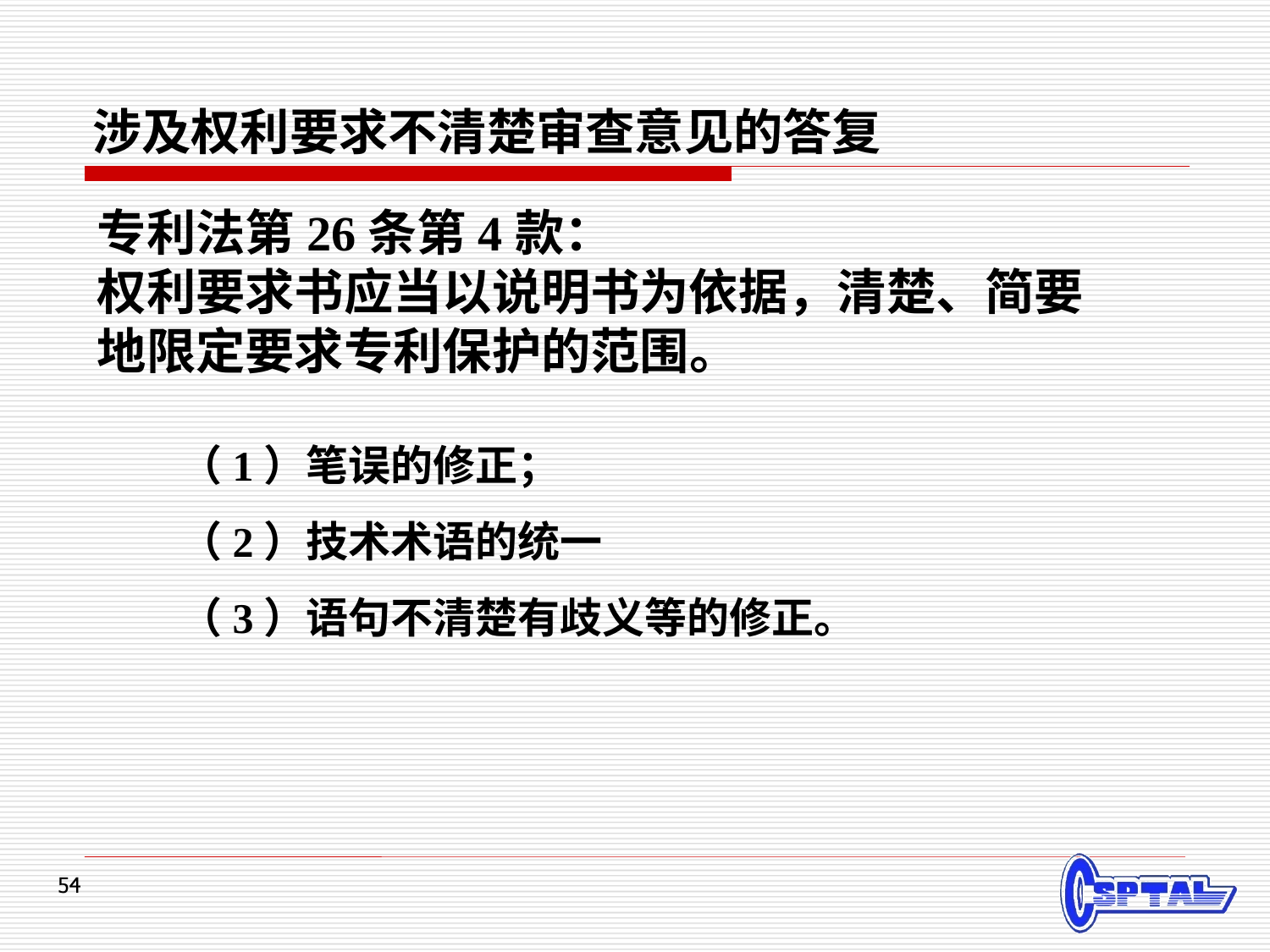

# 涉及权利要求不清楚审查意见的答复
专利法第26条第4款：
权利要求书应当以说明书为依据，清楚、简要地限定要求专利保护的范围。
（1）笔误的修正；
（2）技术术语的统一
（3）语句不清楚有歧义等的修正。
54